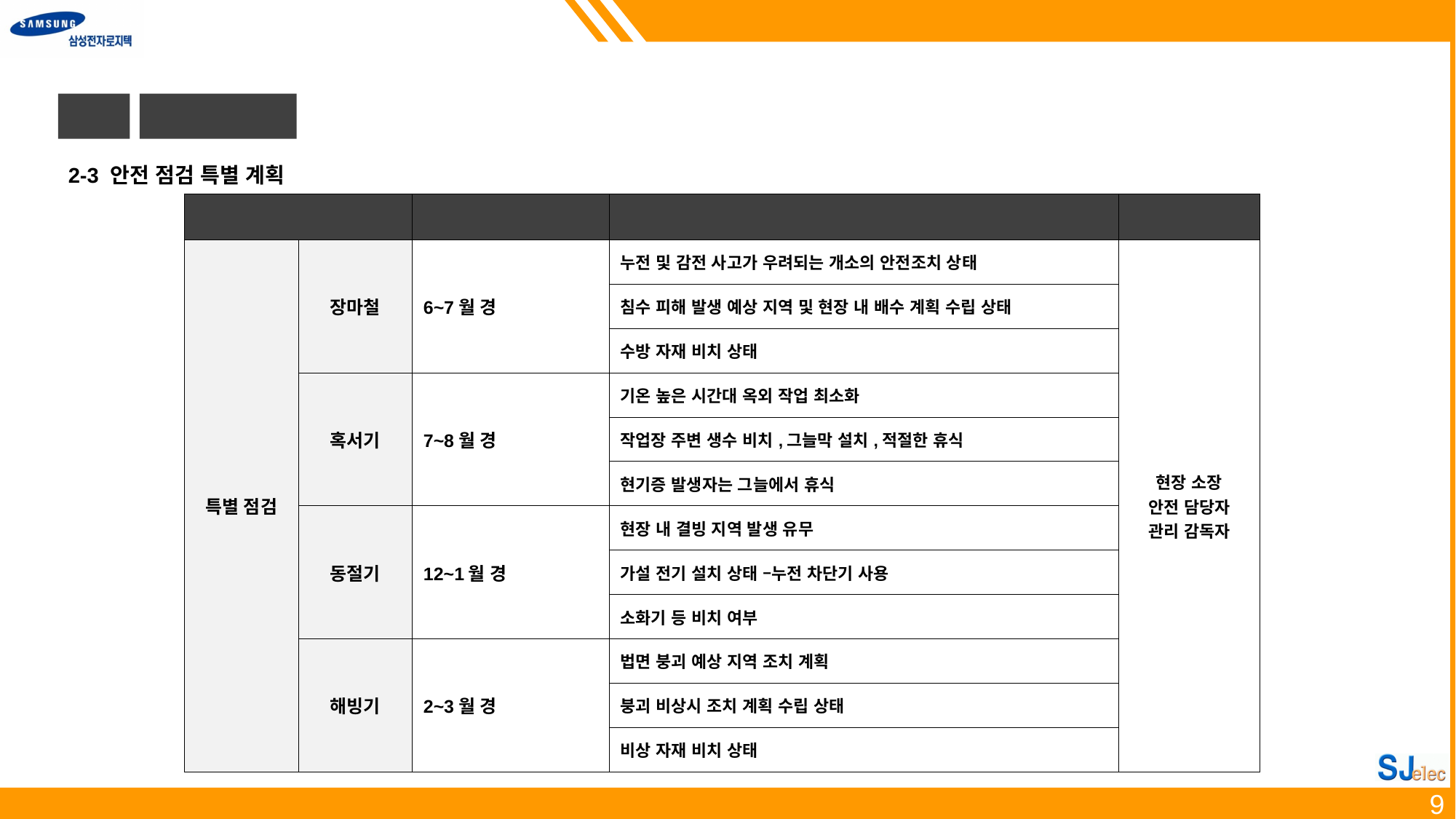

2
안전 점검
2-3 안전 점검 특별 계획
| 점검 계획 |  | 점검 주기 | 점검 내용 | 실시자 |
| --- | --- | --- | --- | --- |
| 특별 점검 | 장마철 | 6~7월 경 | 누전 및 감전 사고가 우려되는 개소의 안전조치 상태 | 현장 소장 안전 담당자 관리 감독자 |
|  |  |  | 침수 피해 발생 예상 지역 및 현장 내 배수 계획 수립 상태 |  |
|  |  |  | 수방 자재 비치 상태 |  |
|  | 혹서기 | 7~8월 경 | 기온 높은 시간대 옥외 작업 최소화 |  |
|  |  |  | 작업장 주변 생수 비치,그늘막 설치,적절한 휴식 |  |
|  |  |  | 현기증 발생자는 그늘에서 휴식 |  |
|  | 동절기 | 12~1월 경 | 현장 내 결빙 지역 발생 유무 |  |
|  |  |  | 가설 전기 설치 상태 –누전 차단기 사용 |  |
|  |  |  | 소화기 등 비치 여부 |  |
|  | 해빙기 | 2~3월 경 | 법면 붕괴 예상 지역 조치 계획 |  |
|  |  |  | 붕괴 비상시 조치 계획 수립 상태 |  |
|  |  |  | 비상 자재 비치 상태 |  |